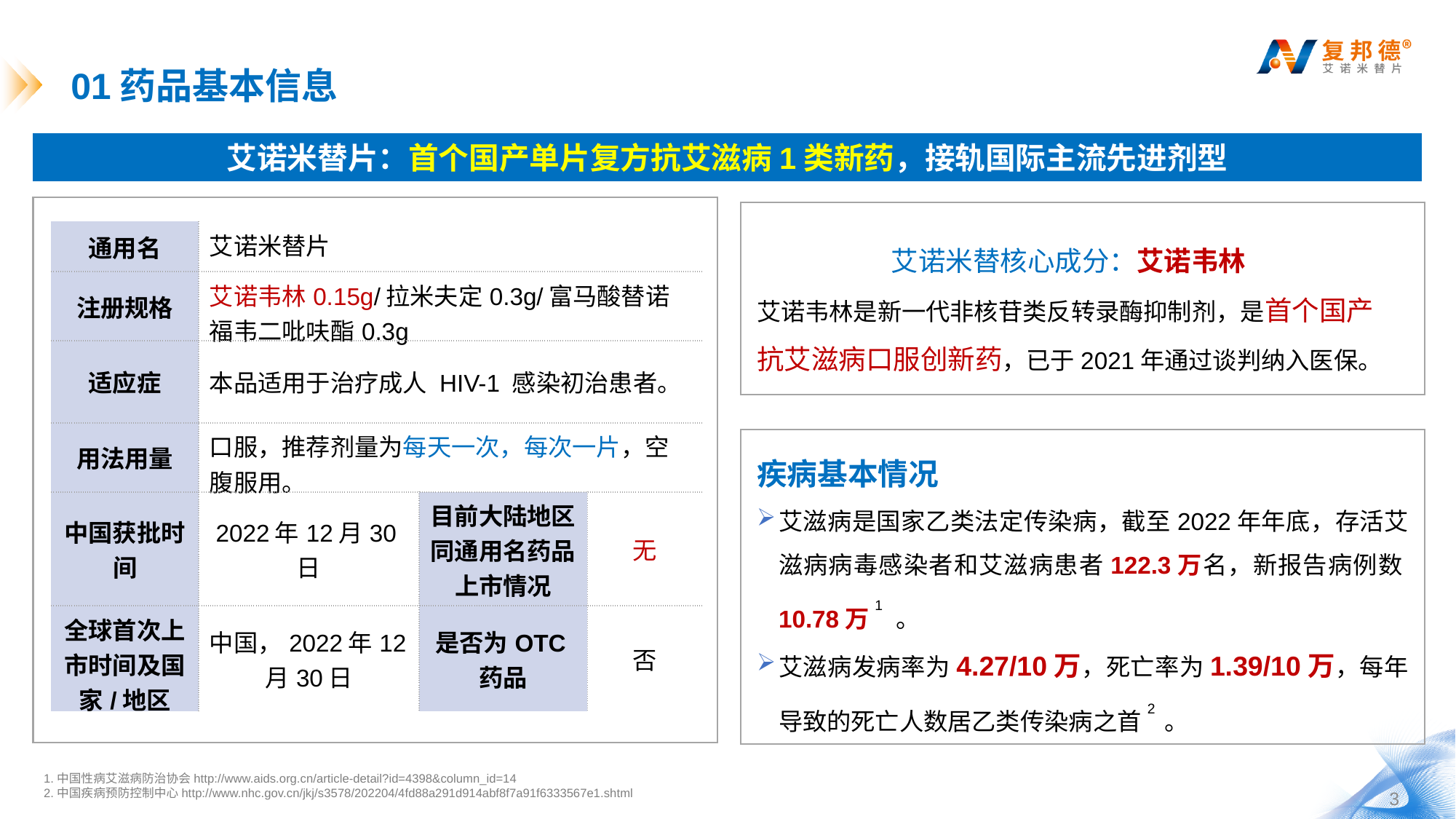

# 01药品基本信息
艾诺米替片：首个国产单片复方抗艾滋病1类新药，接轨国际主流先进剂型

| 通用名 | 艾诺米替片 |  |  |
| --- | --- | --- | --- |
| 注册规格 | 艾诺韦林0.15g/拉米夫定0.3g/富马酸替诺福韦二吡呋酯0.3g |  |  |
| 适应症 | 本品适用于治疗成人 HIV-1 感染初治患者。 |  |  |
| 用法用量 | 口服，推荐剂量为每天一次，每次一片，空腹服用。 |  |  |
| 中国获批时间 | 2022年12月30日 | 目前大陆地区同通用名药品上市情况 | 无 |
| 全球首次上市时间及国家/地区 | 中国，2022年12月30日 | 是否为OTC药品 | 否 |
艾诺米替核心成分：艾诺韦林
艾诺韦林是新一代非核苷类反转录酶抑制剂，是首个国产抗艾滋病口服创新药，已于2021年通过谈判纳入医保。

疾病基本情况
艾滋病是国家乙类法定传染病，截至2022年年底，存活艾滋病病毒感染者和艾滋病患者122.3万名，新报告病例数10.78万1  。
艾滋病发病率为4.27/10万，死亡率为1.39/10万，每年导致的死亡人数居乙类传染病之首2 。

1.中国性病艾滋病防治协会http://www.aids.org.cn/article-detail?id=4398&column_id=14
2.中国疾病预防控制中心http://www.nhc.gov.cn/jkj/s3578/202204/4fd88a291d914abf8f7a91f6333567e1.shtml
3